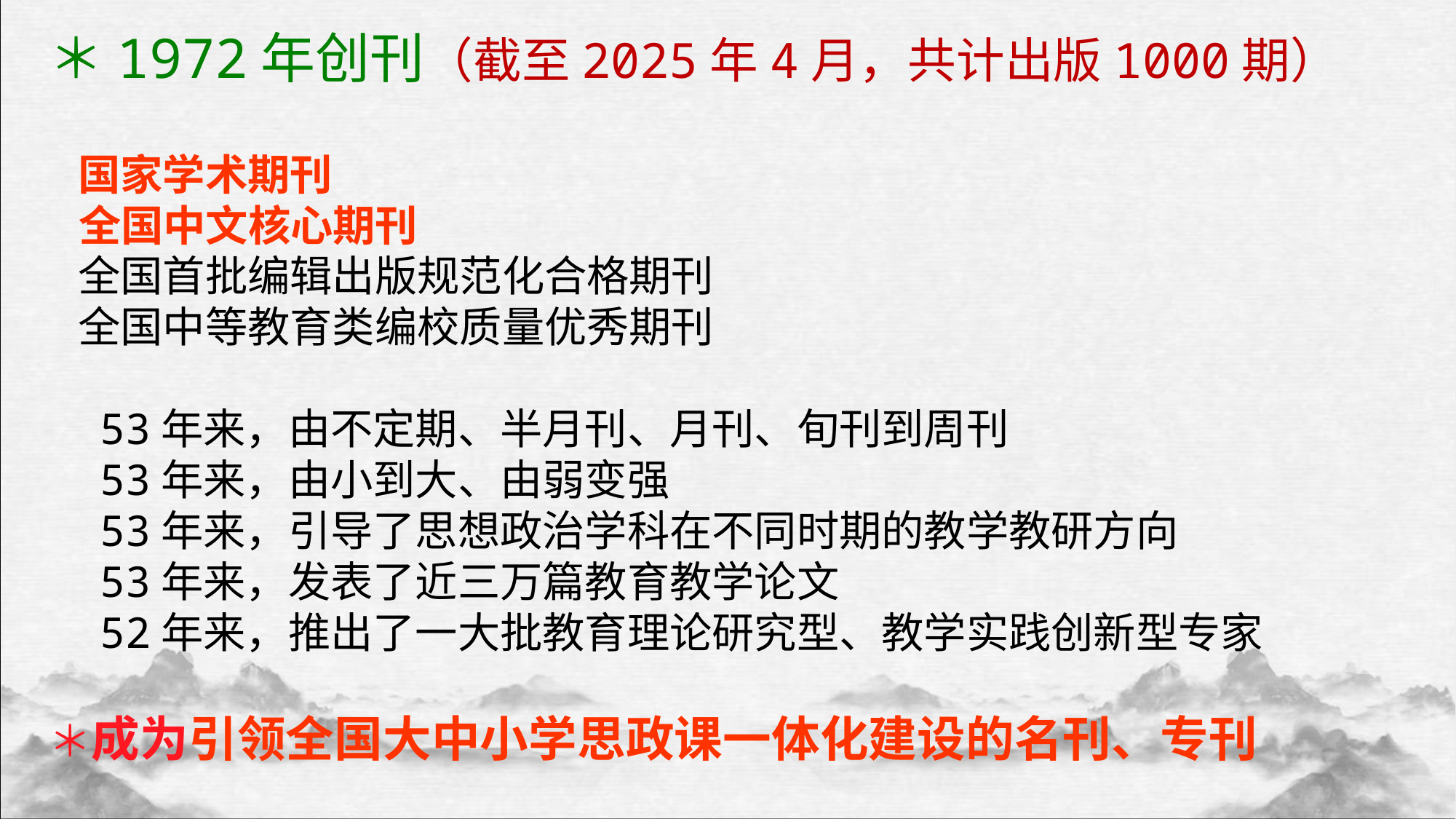

＊1972年创刊（截至2025年4月，共计出版1000期）

  国家学术期刊
  全国中文核心期刊
  全国首批编辑出版规范化合格期刊
  全国中等教育类编校质量优秀期刊

  53年来，由不定期、半月刊、月刊、旬刊到周刊
  53年来，由小到大、由弱变强
  53年来，引导了思想政治学科在不同时期的教学教研方向
  53年来，发表了近三万篇教育教学论文
  52年来，推出了一大批教育理论研究型、教学实践创新型专家

＊成为引领全国大中小学思政课一体化建设的名刊、专刊